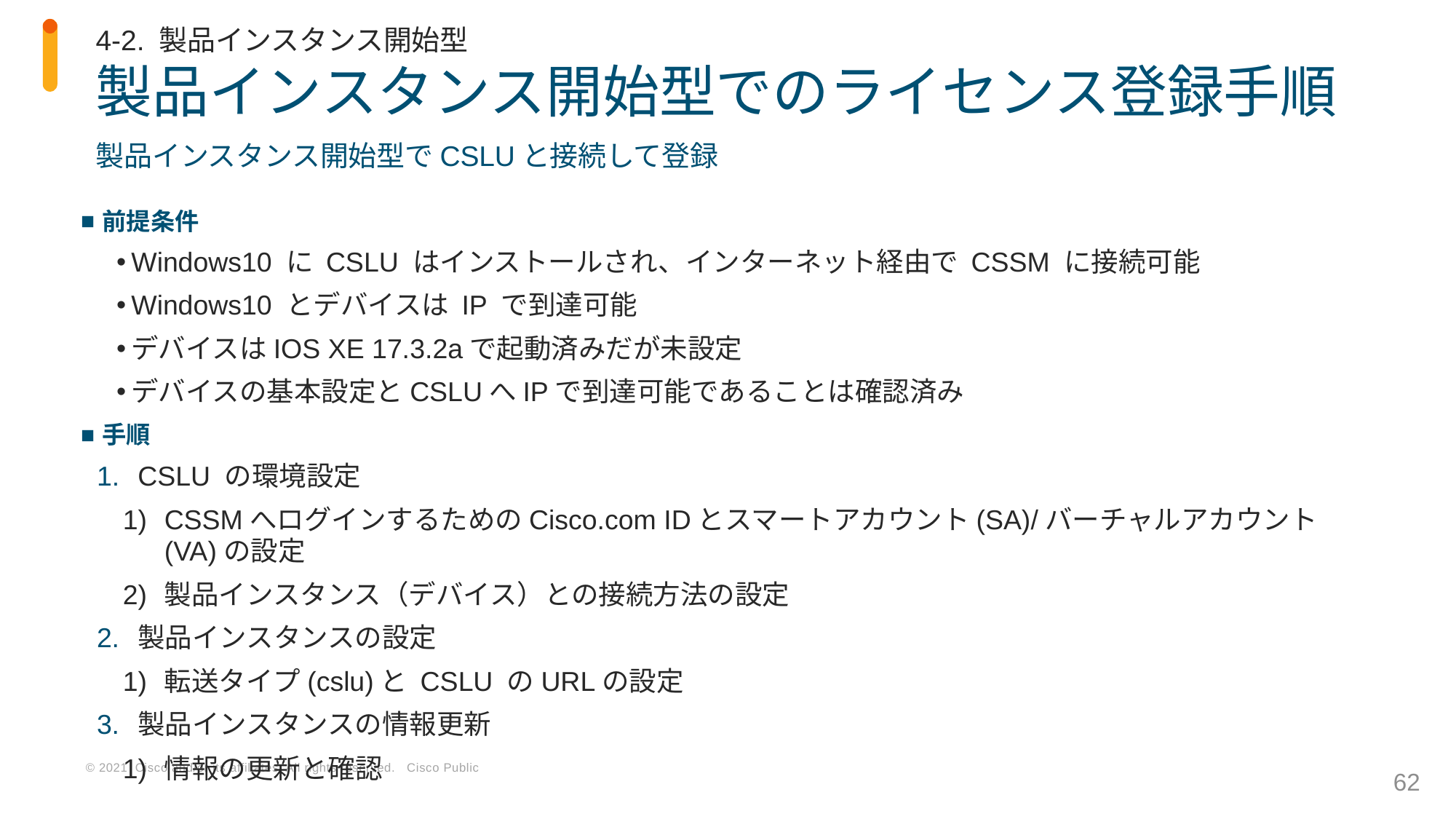

4-2. 製品インスタンス開始型
# 製品インスタンス開始型でのライセンス登録手順
製品インスタンス開始型でCSLUと接続して登録
前提条件
Windows10 に CSLU はインストールされ、インターネット経由で CSSM に接続可能
Windows10 とデバイスは IP で到達可能
デバイスはIOS XE 17.3.2aで起動済みだが未設定
デバイスの基本設定とCSLUへIPで到達可能であることは確認済み
手順
CSLU の環境設定
CSSMへログインするためのCisco.com IDとスマートアカウント(SA)/バーチャルアカウント(VA)の設定
製品インスタンス（デバイス）との接続方法の設定
製品インスタンスの設定
転送タイプ(cslu)と CSLU のURLの設定
製品インスタンスの情報更新
情報の更新と確認

62